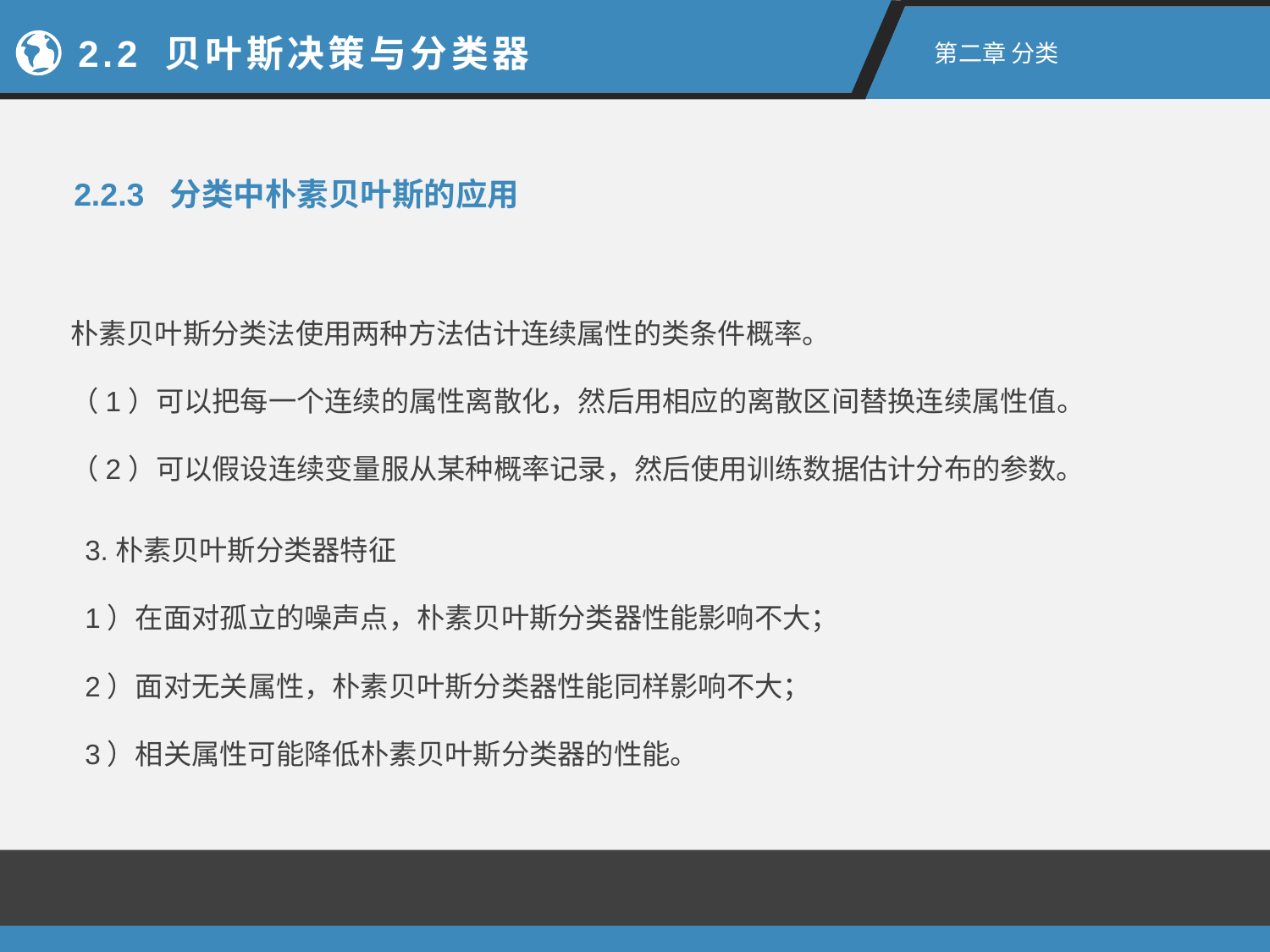

2.2 贝叶斯决策与分类器

第二章 分类
2.2.3  分类中朴素贝叶斯的应用
朴素贝叶斯分类法使用两种方法估计连续属性的类条件概率。
（1）可以把每一个连续的属性离散化，然后用相应的离散区间替换连续属性值。
（2）可以假设连续变量服从某种概率记录，然后使用训练数据估计分布的参数。
3.朴素贝叶斯分类器特征
1）在面对孤立的噪声点，朴素贝叶斯分类器性能影响不大；
2）面对无关属性，朴素贝叶斯分类器性能同样影响不大；
3）相关属性可能降低朴素贝叶斯分类器的性能。